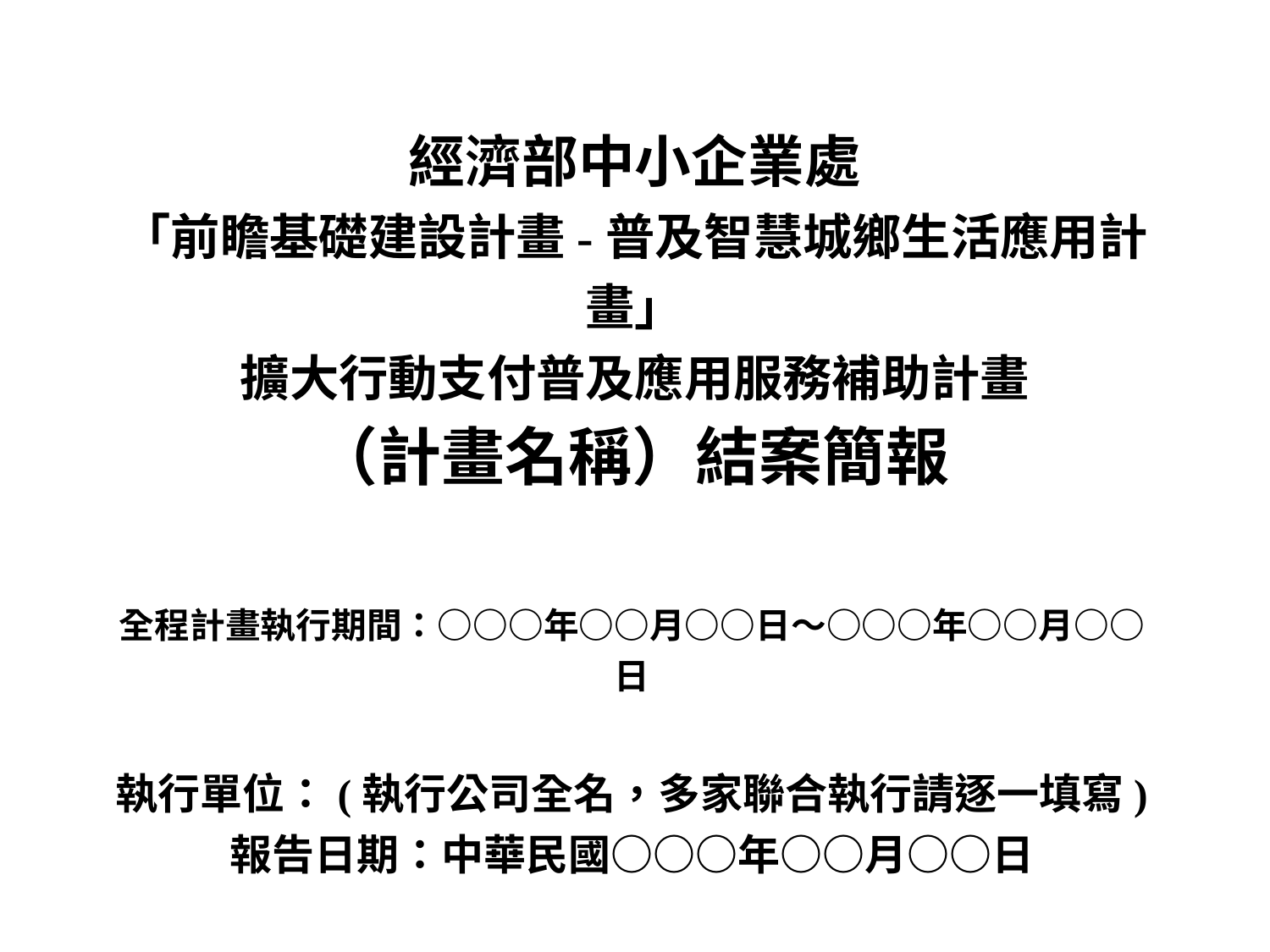

經濟部中小企業處
「前瞻基礎建設計畫-普及智慧城鄉生活應用計畫」
擴大行動支付普及應用服務補助計畫
（計畫名稱）結案簡報

全程計畫執行期間：○○○年○○月○○日～○○○年○○月○○日

執行單位：(執行公司全名，多家聯合執行請逐一填寫)
報告日期：中華民國○○○年○○月○○日